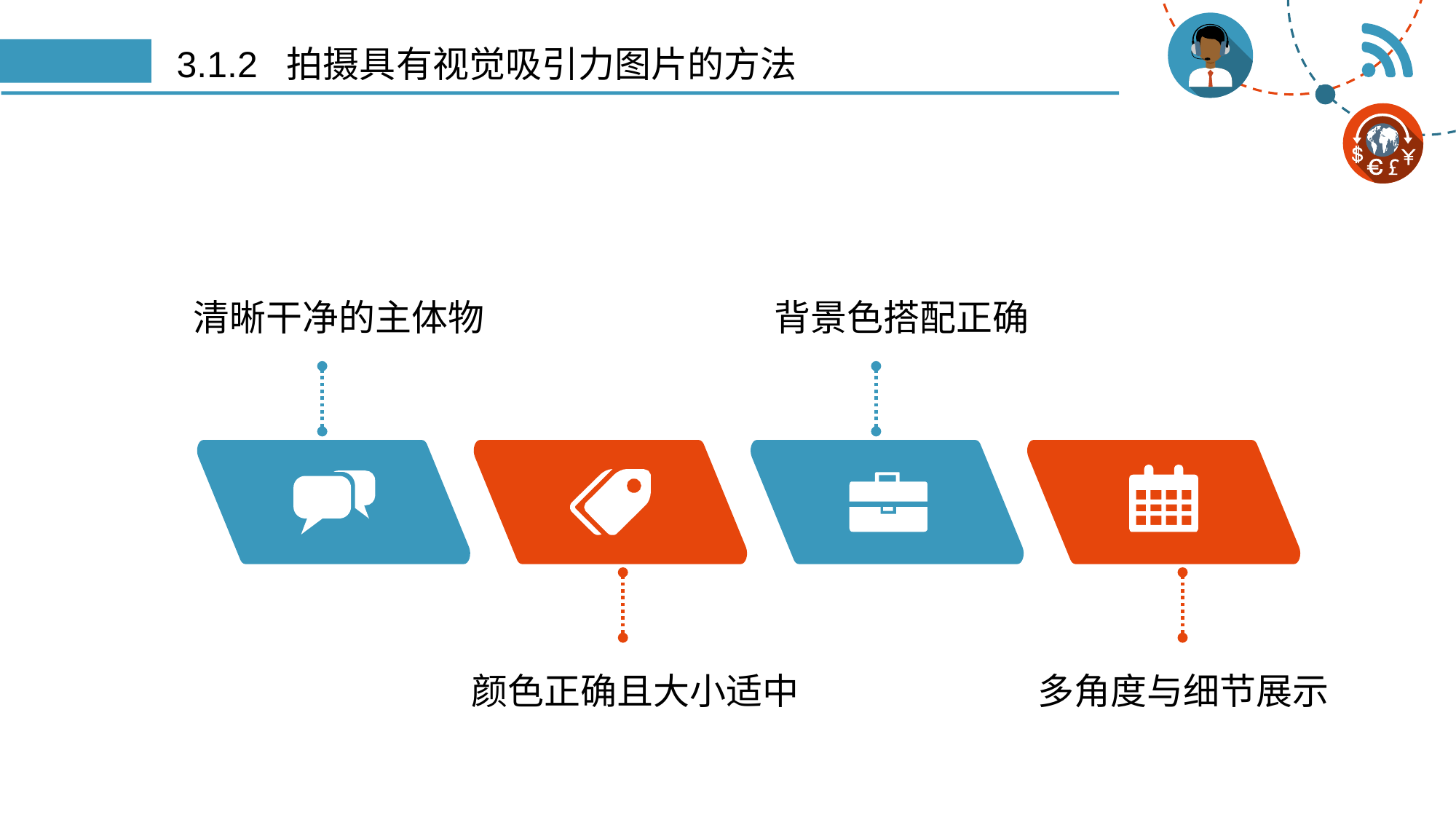

# 3.1.2  拍摄具有视觉吸引力图片的方法
清晰干净的主体物
背景色搭配正确

颜色正确且大小适中
多角度与细节展示